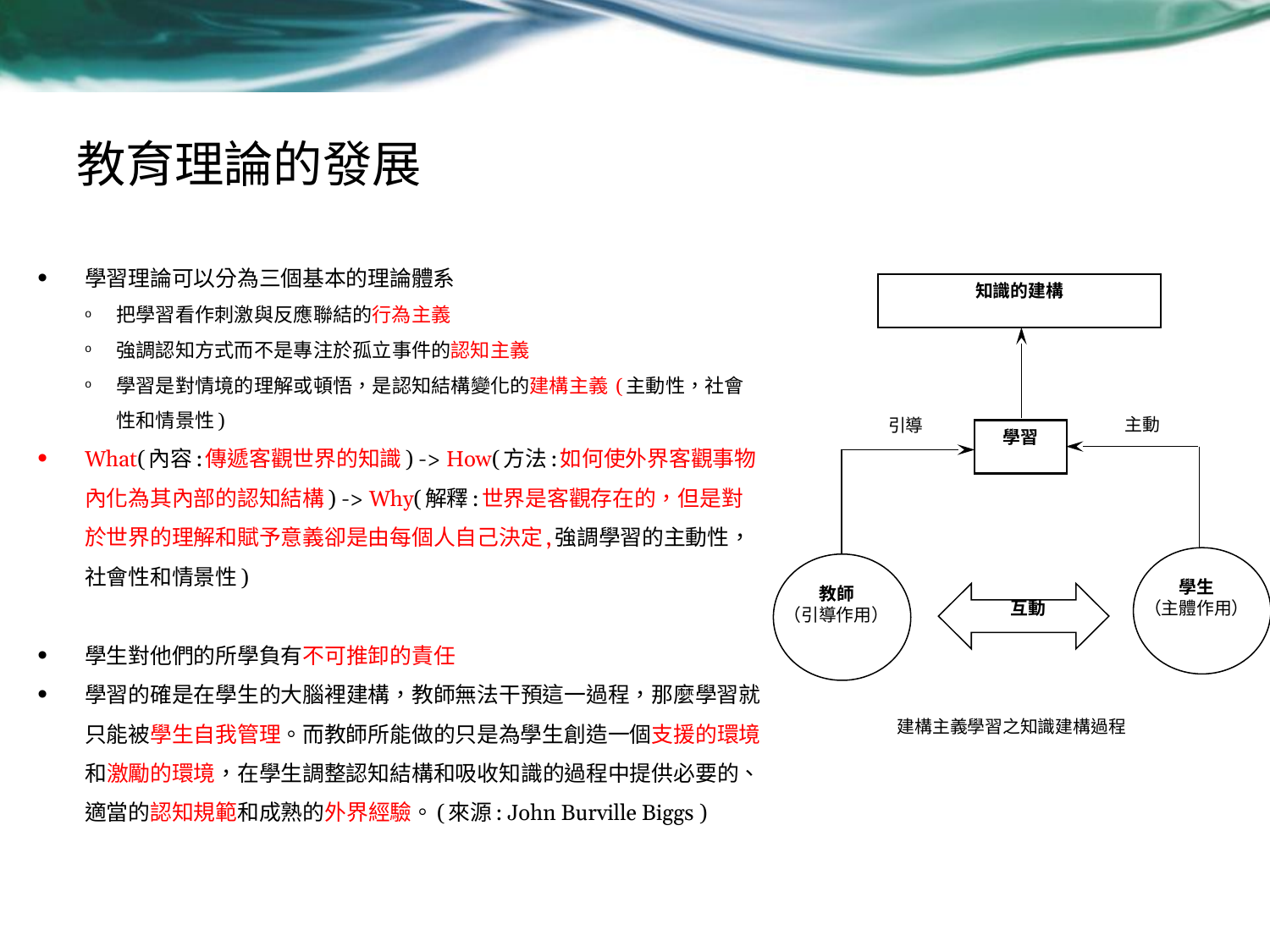

# 教育理論的發展
學習理論可以分為三個基本的理論體系
把學習看作刺激與反應聯結的行為主義
強調認知方式而不是專注於孤立事件的認知主義
學習是對情境的理解或頓悟，是認知結構變化的建構主義 (主動性，社會性和情景性)
What(內容:傳遞客觀世界的知識) -> How(方法:如何使外界客觀事物內化為其內部的認知結構) -> Why(解釋:世界是客觀存在的，但是對於世界的理解和賦予意義卻是由每個人自己決定,強調學習的主動性，社會性和情景性)

學生對他們的所學負有不可推卸的責任
學習的確是在學生的大腦裡建構，教師無法干預這一過程，那麼學習就只能被學生自我管理。而教師所能做的只是為學生創造一個支援的環境和激勵的環境，在學生調整認知結構和吸收知識的過程中提供必要的、適當的認知規範和成熟的外界經驗。(來源: John Burville Biggs )

知識的建構
主動
引導
學習

學生
（主體作用）

教師
（引導作用）

互動
建構主義學習之知識建構過程